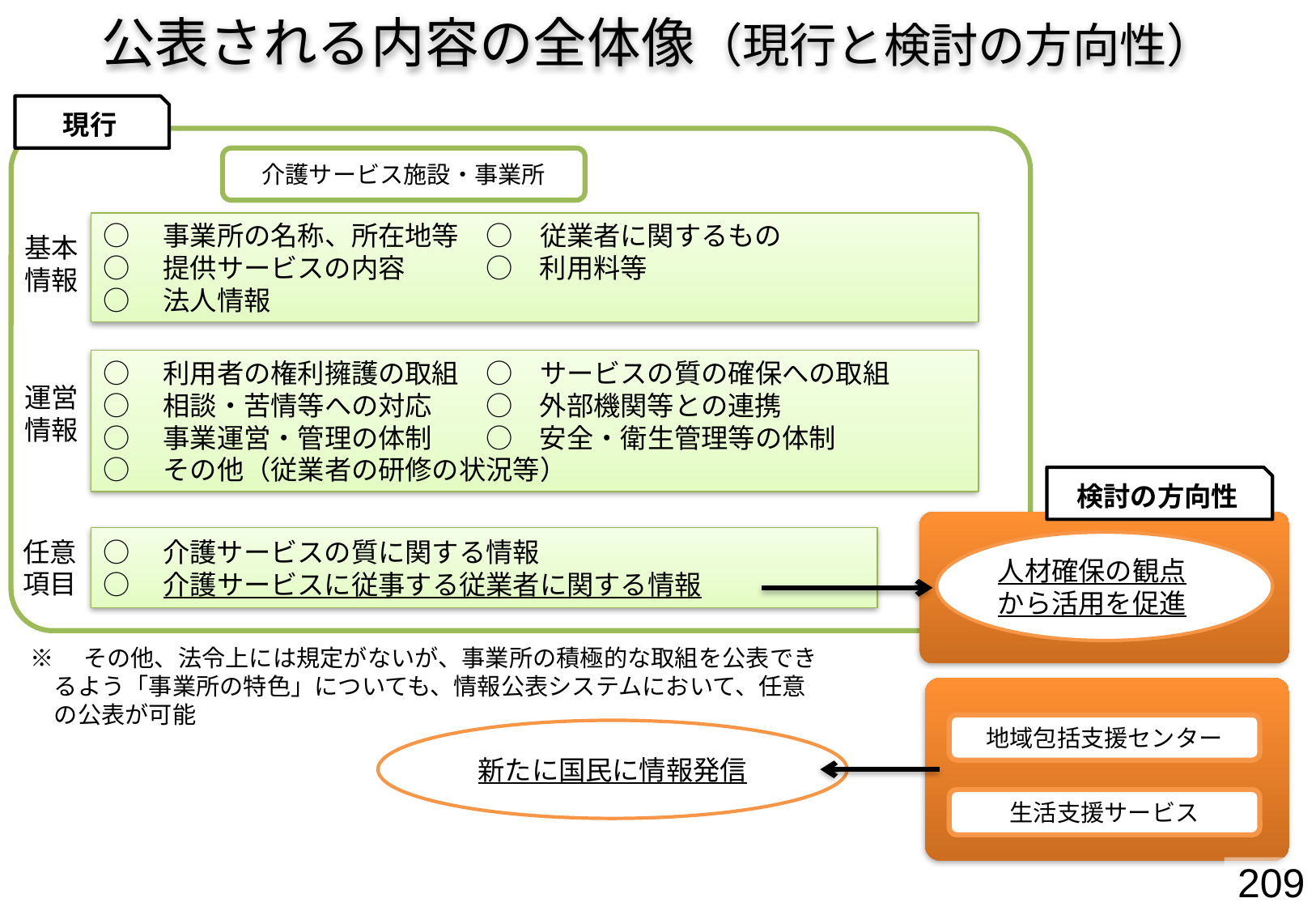

# 公表される内容の全体像（現行と検討の方向性）
現行

介護サービス施設・事業所
○　事業所の名称、所在地等　○　従業者に関するもの
○　提供サービスの内容　　　○　利用料等
○　法人情報
基本情報
○　利用者の権利擁護の取組　○　サービスの質の確保への取組
○　相談・苦情等への対応　　○　外部機関等との連携
○　事業運営・管理の体制　　○　安全・衛生管理等の体制
○　その他（従業者の研修の状況等）
運営情報
検討の方向性

○　介護サービスの質に関する情報
○　介護サービスに従事する従業者に関する情報
任意項目
人材確保の観点から活用を促進
都道府県・
介護サービス施設・事業所

※　その他、法令上には規定がないが、事業所の積極的な取組を公表でき
　るよう「事業所の特色」についても、情報公表システムにおいて、任意
　の公表が可能

地域包括支援センター
新たに国民に情報発信
生活支援サービス
209